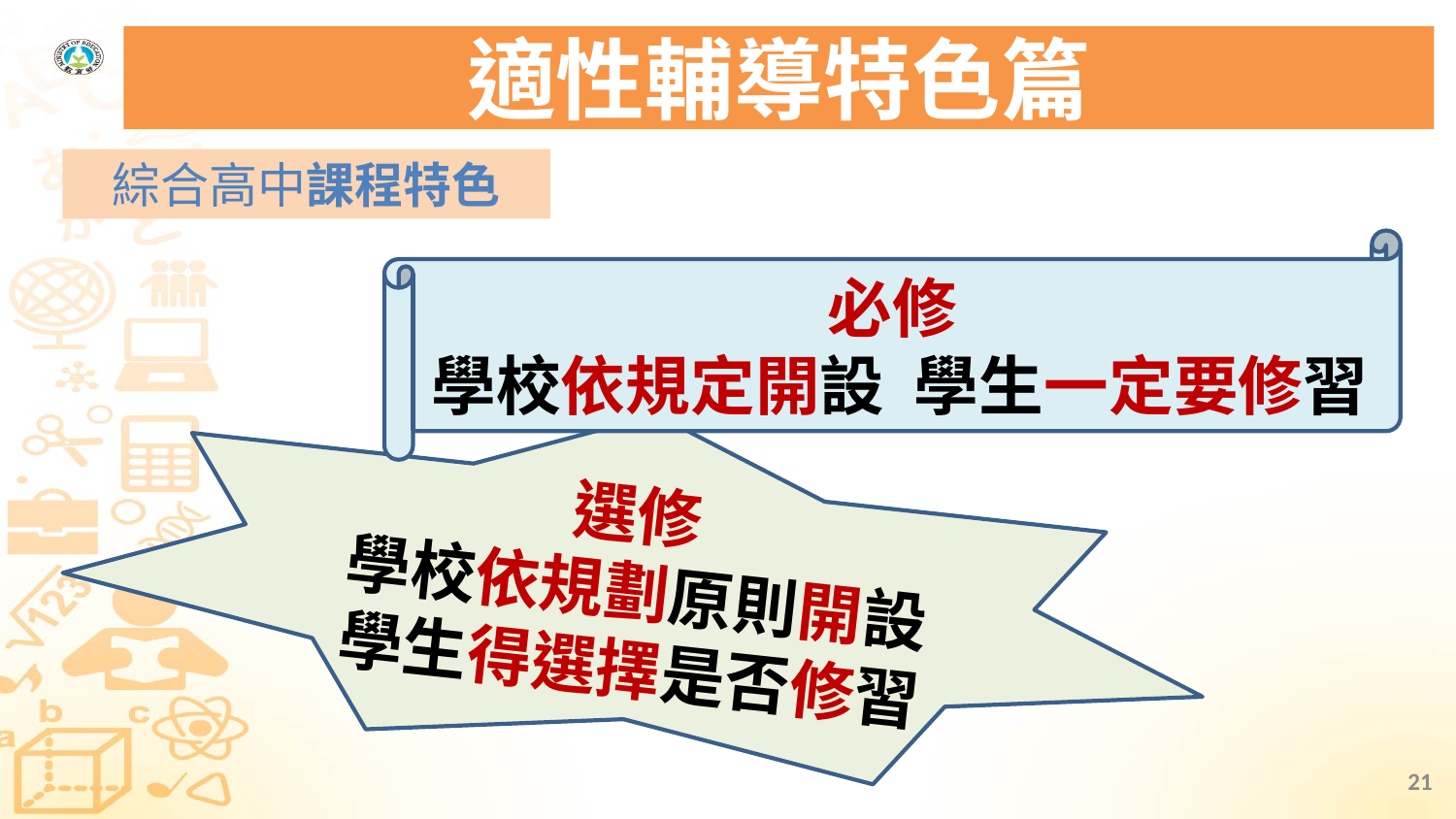

# 適性輔導特色篇
綜合高中課程特色

必修
學校依規定開設  學生一定要修習
選修
學校依規劃原則開設
學生得選擇是否修習
21